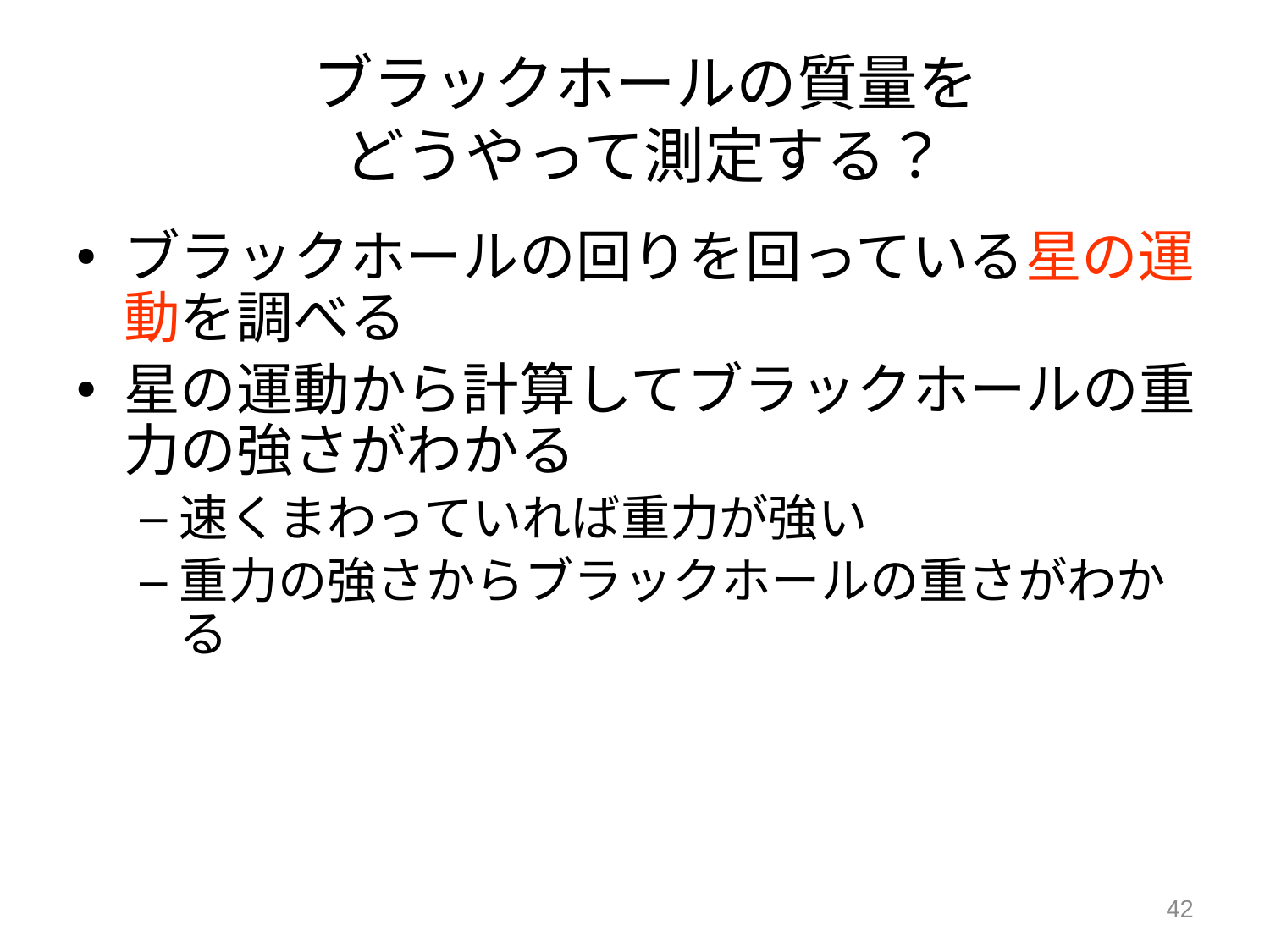

# ブラックホールの質量を どうやって測定する？
ブラックホールの回りを回っている星の運動を調べる
星の運動から計算してブラックホールの重力の強さがわかる
速くまわっていれば重力が強い
重力の強さからブラックホールの重さがわかる
42